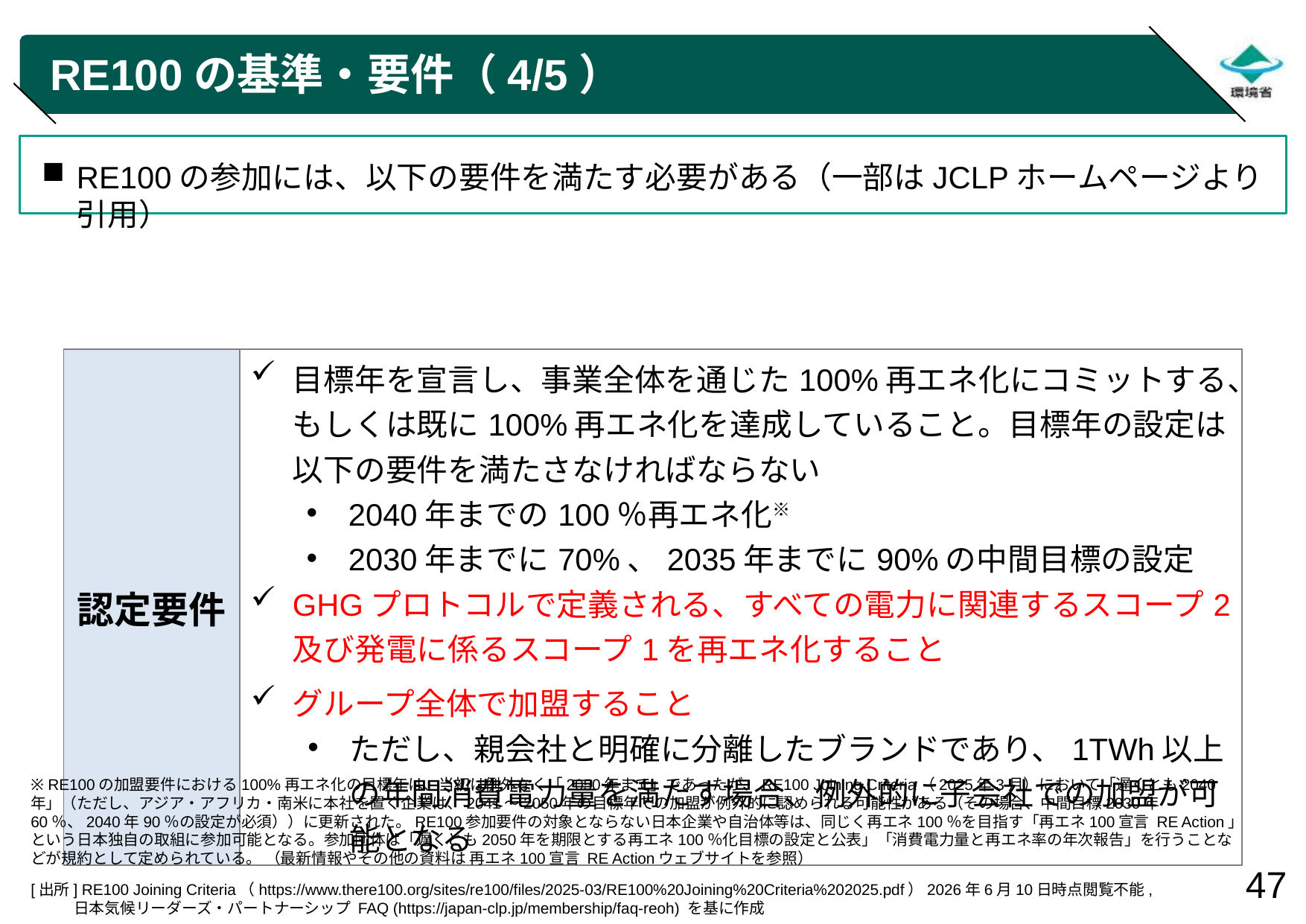

# RE100の基準・要件（4/5）
RE100の参加には、以下の要件を満たす必要がある（一部はJCLPホームページより引用）
| 認定要件 | 目標年を宣言し、事業全体を通じた100%再エネ化にコミットする、もしくは既に100%再エネ化を達成していること。目標年の設定は以下の要件を満たさなければならない 2040年までの100％再エネ化※ 2030年までに70%、2035年までに90%の中間目標の設定 GHGプロトコルで定義される、すべての電力に関連するスコープ2及び発電に係るスコープ1を再エネ化すること グループ全体で加盟すること ただし、親会社と明確に分離したブランドであり、1TWh以上の年間消費電力量を満たす場合、例外的に子会社での加盟が可能となる |
| --- | --- |
※ RE100の加盟要件における100%再エネ化の目標年は、当初は例外なく「2050年まで」であったが、RE100 Joining Criteria（2025年3月）において「遅くとも2040年」（ただし、アジア・アフリカ・南米に本社を置く企業は、2041～2050年の目標年での加盟が例外的に認められる可能性がある（その場合、中間目標2030年60％、2040年90％の設定が必須））に更新された。RE100参加要件の対象とならない日本企業や自治体等は、同じく再エネ100％を目指す「再エネ100宣言 RE Action」という日本独自の取組に参加可能となる。参加団体は「遅くとも2050年を期限とする再エネ100％化目標の設定と公表」「消費電力量と再エネ率の年次報告」を行うことなどが規約として定められている。 （最新情報やその他の資料は 再エネ100宣言 RE Actionウェブサイトを参照）
[出所] RE100 Joining Criteria（https://www.there100.org/sites/re100/files/2025-03/RE100%20Joining%20Criteria%202025.pdf）2026年6月10日時点閲覧不能,
日本気候リーダーズ・パートナーシップ FAQ (https://japan-clp.jp/membership/faq-reoh) を基に作成